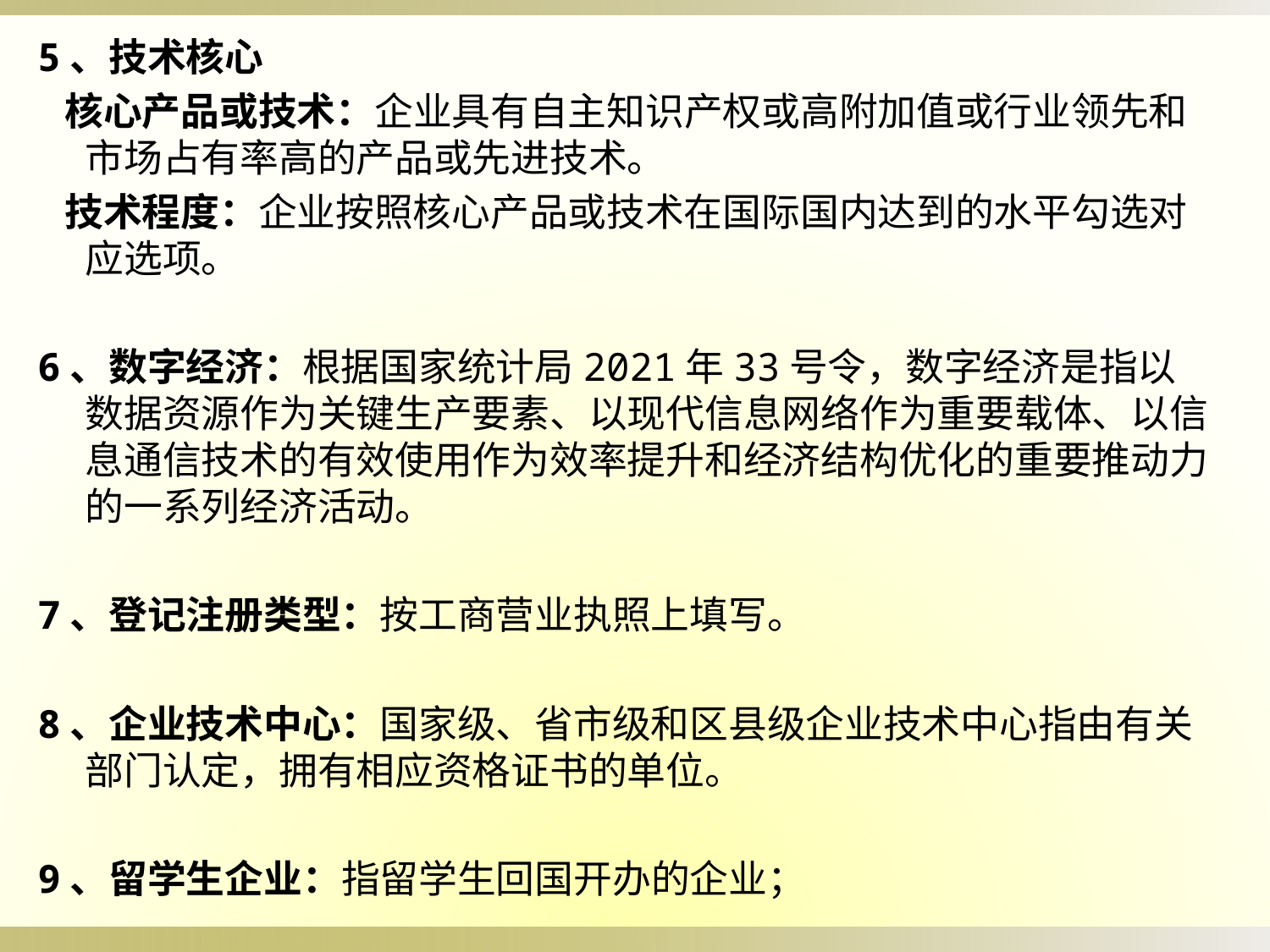

5、技术核心
  核心产品或技术：企业具有自主知识产权或高附加值或行业领先和市场占有率高的产品或先进技术。
  技术程度：企业按照核心产品或技术在国际国内达到的水平勾选对应选项。

6、数字经济：根据国家统计局2021年33号令，数字经济是指以数据资源作为关键生产要素、以现代信息网络作为重要载体、以信息通信技术的有效使用作为效率提升和经济结构优化的重要推动力的一系列经济活动。

7、登记注册类型：按工商营业执照上填写。

8、企业技术中心：国家级、省市级和区县级企业技术中心指由有关部门认定，拥有相应资格证书的单位。

9、留学生企业：指留学生回国开办的企业；